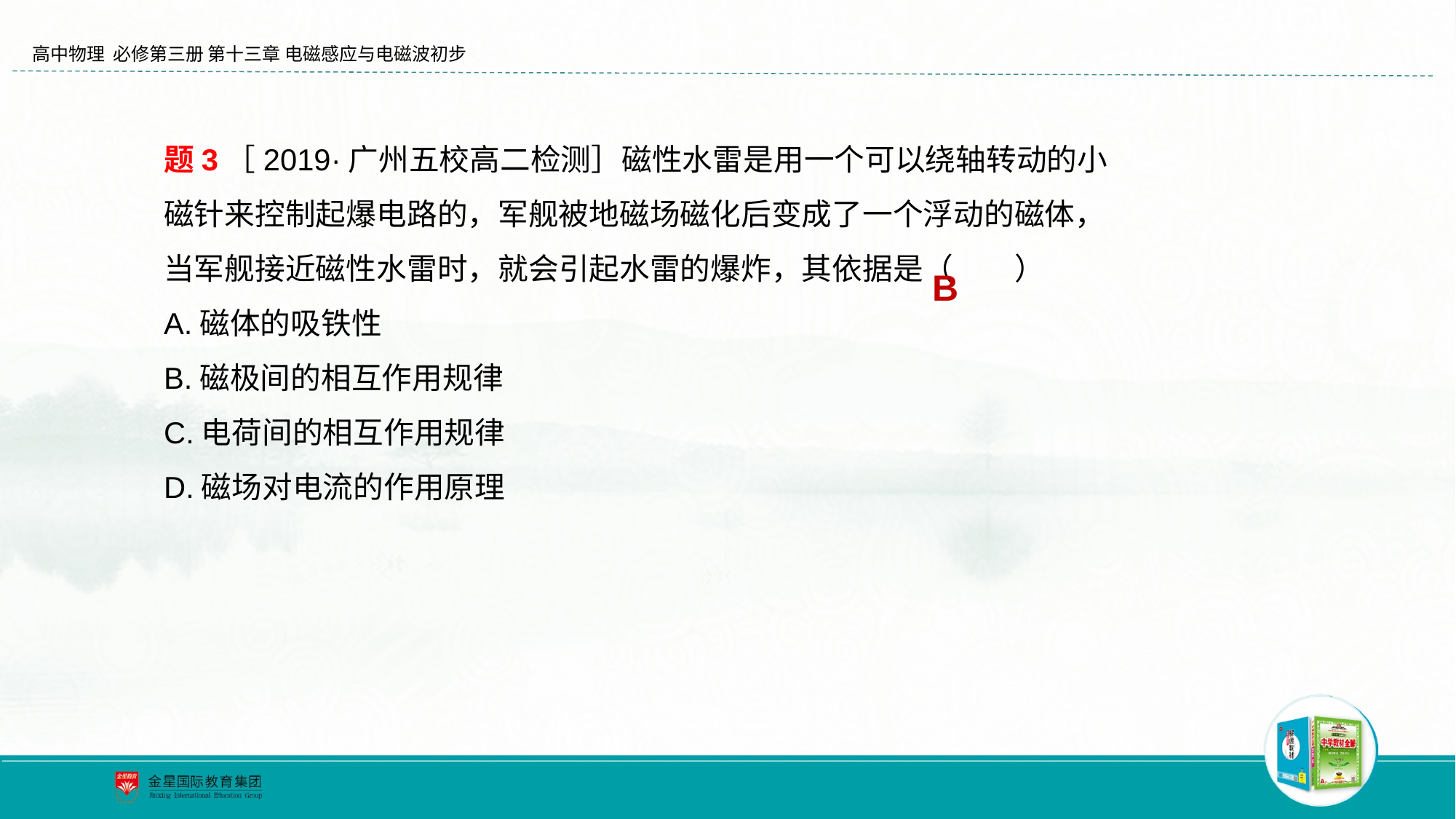

题3［2019·广州五校高二检测］磁性水雷是用一个可以绕轴转动的小磁针来控制起爆电路的，军舰被地磁场磁化后变成了一个浮动的磁体，当军舰接近磁性水雷时，就会引起水雷的爆炸，其依据是（　　）
A.磁体的吸铁性
B.磁极间的相互作用规律
C.电荷间的相互作用规律
D.磁场对电流的作用原理
B